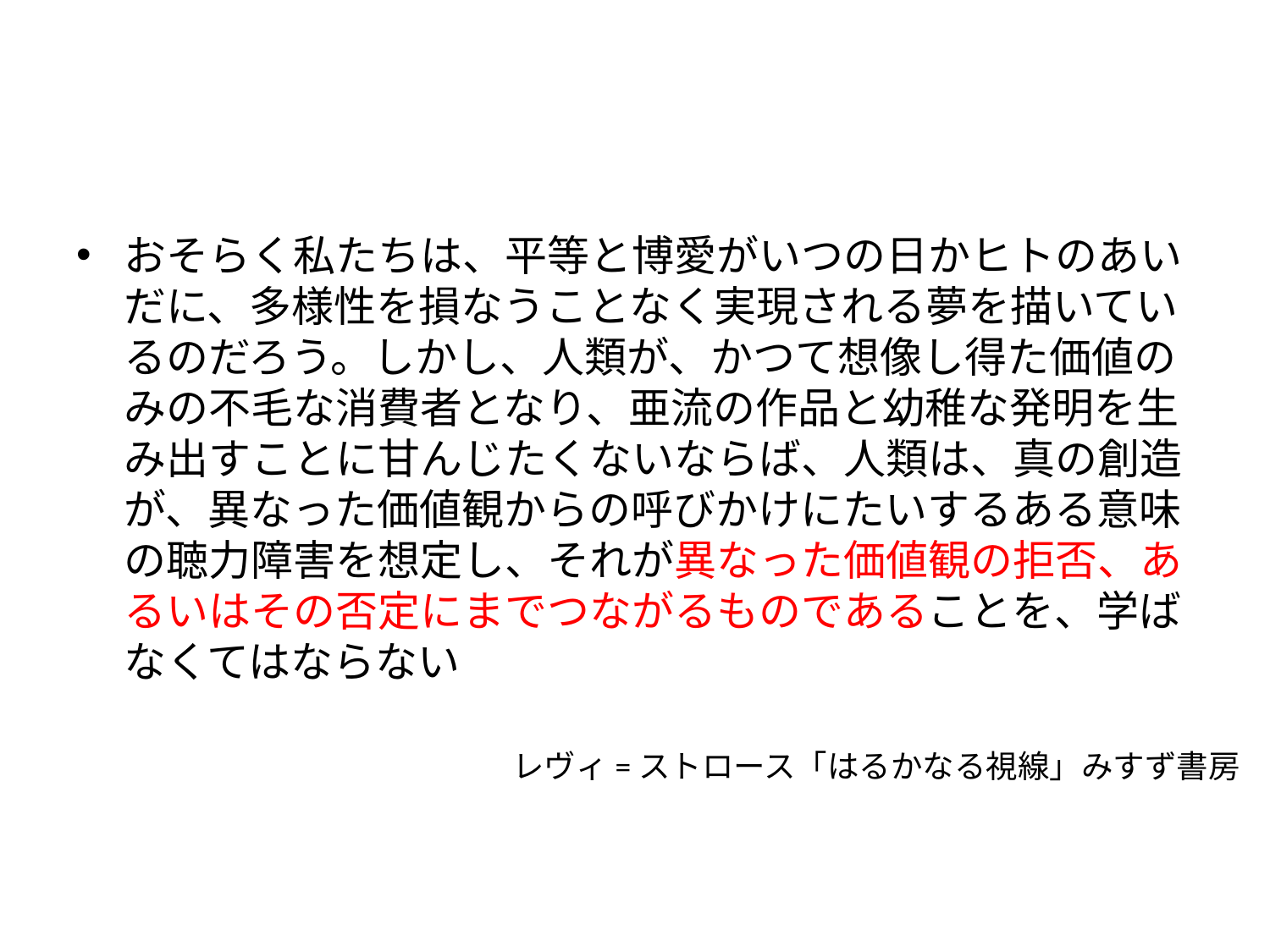

#
おそらく私たちは、平等と博愛がいつの日かヒトのあいだに、多様性を損なうことなく実現される夢を描いているのだろう。しかし、人類が、かつて想像し得た価値のみの不毛な消費者となり、亜流の作品と幼稚な発明を生み出すことに甘んじたくないならば、人類は、真の創造が、異なった価値観からの呼びかけにたいするある意味の聴力障害を想定し、それが異なった価値観の拒否、あるいはその否定にまでつながるものであることを、学ばなくてはならない

　レヴィ=ストロース「はるかなる視線」みすず書房